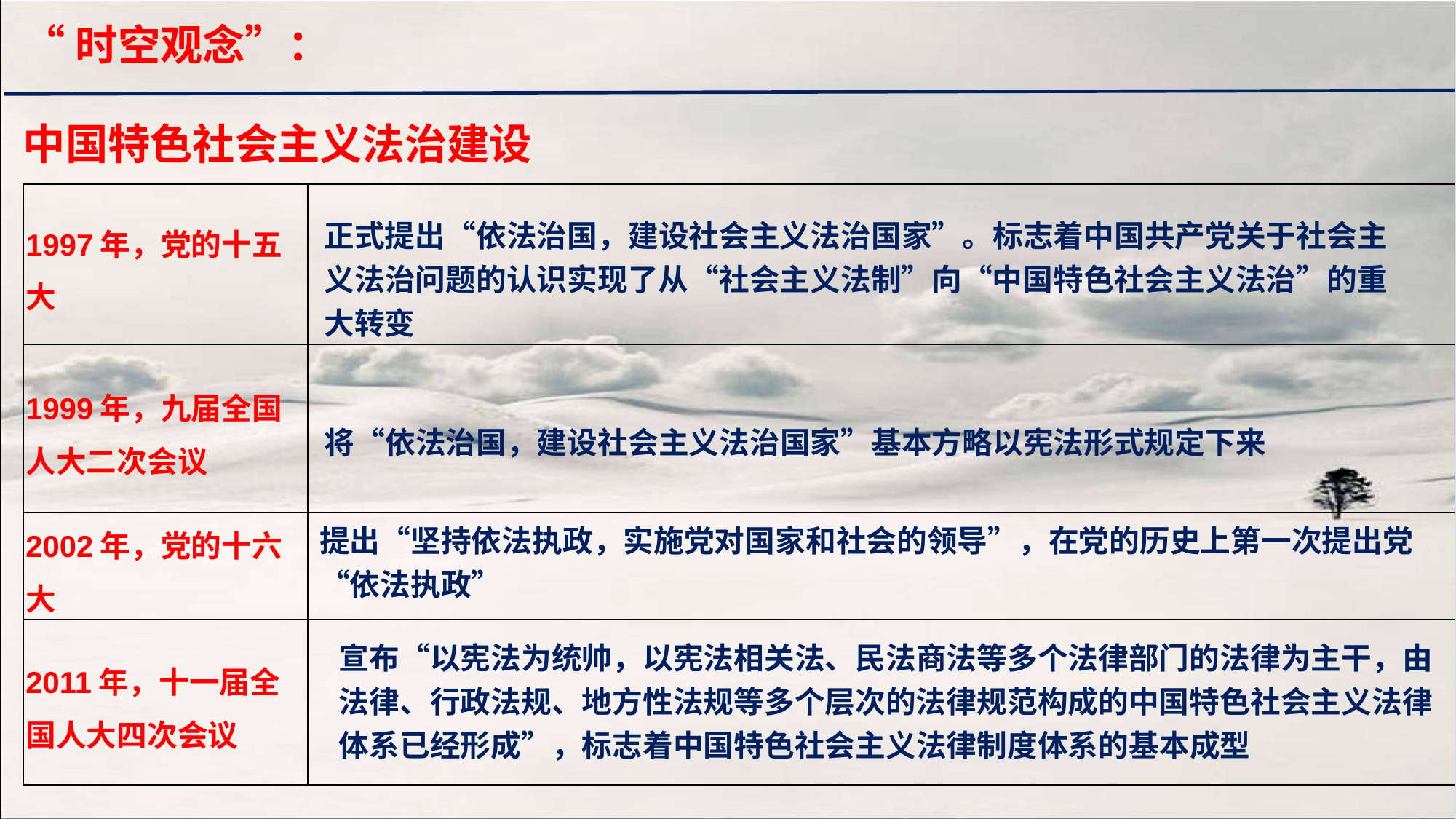

“时空观念”：
中国特色社会主义法治建设
| 1997年，党的十五大 |  |
| --- | --- |
| 1999年，九届全国人大二次会议 |  |
| 2002年，党的十六大 |  |
| 2011年，十一届全国人大四次会议 |  |
正式提出“依法治国，建设社会主义法治国家”。标志着中国共产党关于社会主义法治问题的认识实现了从“社会主义法制”向“中国特色社会主义法治”的重大转变
将“依法治国，建设社会主义法治国家”基本方略以宪法形式规定下来
提出“坚持依法执政，实施党对国家和社会的领导”，在党的历史上第一次提出党“依法执政”
宣布“以宪法为统帅，以宪法相关法、民法商法等多个法律部门的法律为主干，由法律、行政法规、地方性法规等多个层次的法律规范构成的中国特色社会主义法律体系已经形成”，标志着中国特色社会主义法律制度体系的基本成型